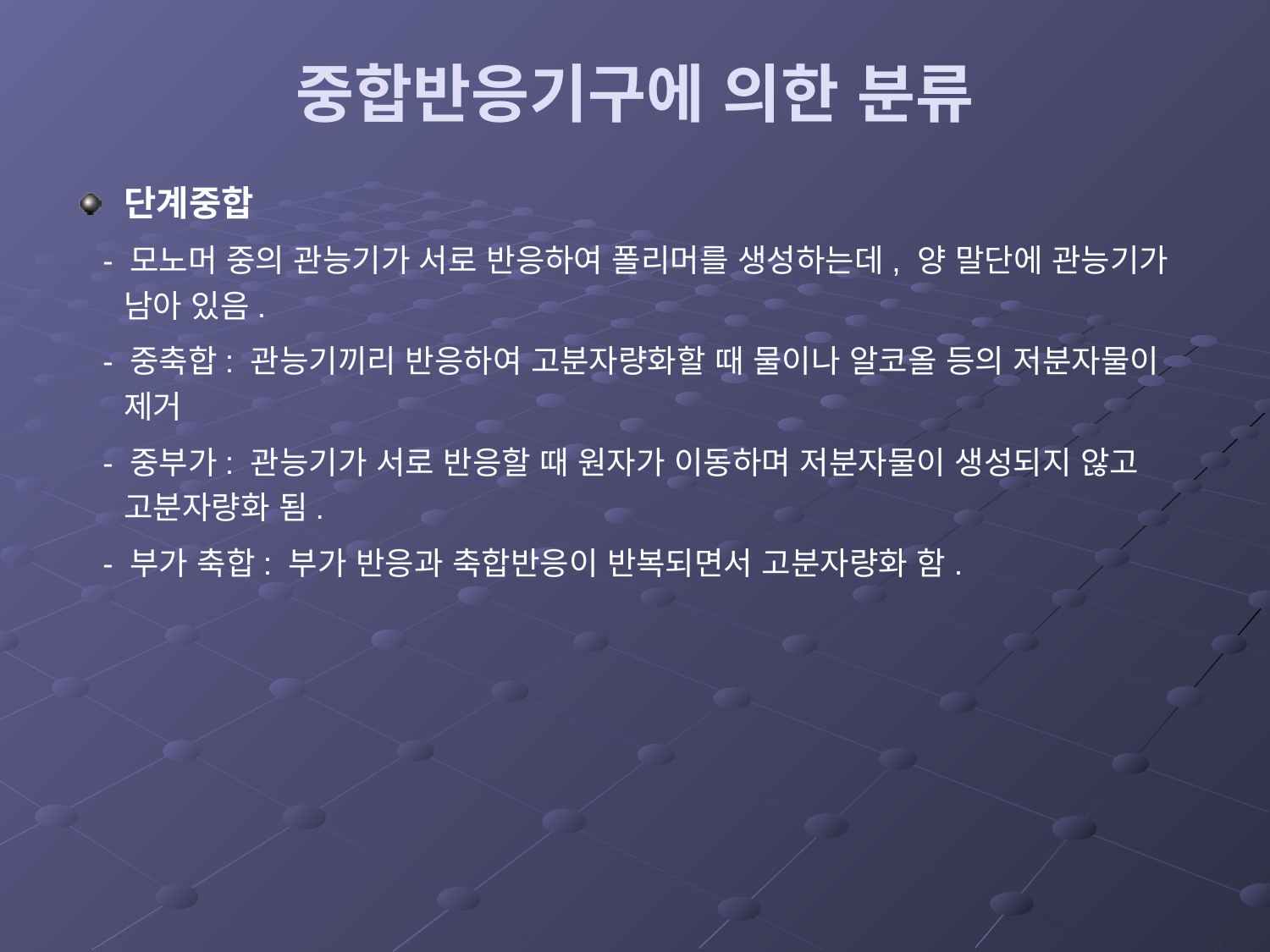

중합반응기구에 의한 분류
단계중합
   - 모노머 중의 관능기가 서로 반응하여 폴리머를 생성하는데, 양 말단에 관능기가 남아 있음.
   - 중축합: 관능기끼리 반응하여 고분자량화할 때 물이나 알코올 등의 저분자물이 제거
   - 중부가: 관능기가 서로 반응할 때 원자가 이동하며 저분자물이 생성되지 않고 고분자량화 됨.
   - 부가 축합: 부가 반응과 축합반응이 반복되면서 고분자량화 함.